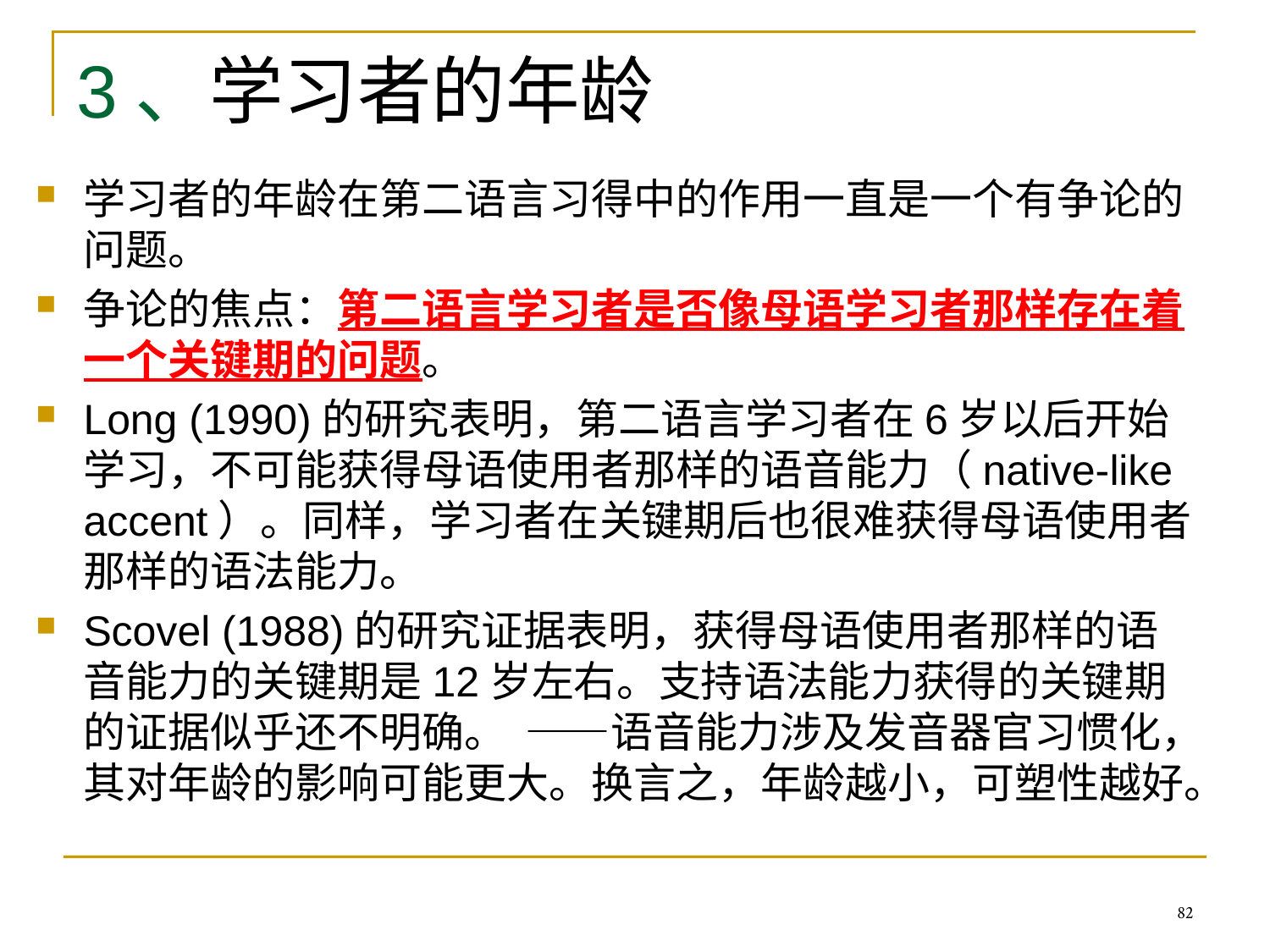

# 3、学习者的年龄
学习者的年龄在第二语言习得中的作用一直是一个有争论的问题。
争论的焦点：第二语言学习者是否像母语学习者那样存在着一个关键期的问题。
Long (1990)的研究表明，第二语言学习者在6岁以后开始学习，不可能获得母语使用者那样的语音能力（native-like accent）。同样，学习者在关键期后也很难获得母语使用者那样的语法能力。
Scovel (1988)的研究证据表明，获得母语使用者那样的语音能力的关键期是12岁左右。支持语法能力获得的关键期的证据似乎还不明确。  ——语音能力涉及发音器官习惯化，其对年龄的影响可能更大。换言之，年龄越小，可塑性越好。

82